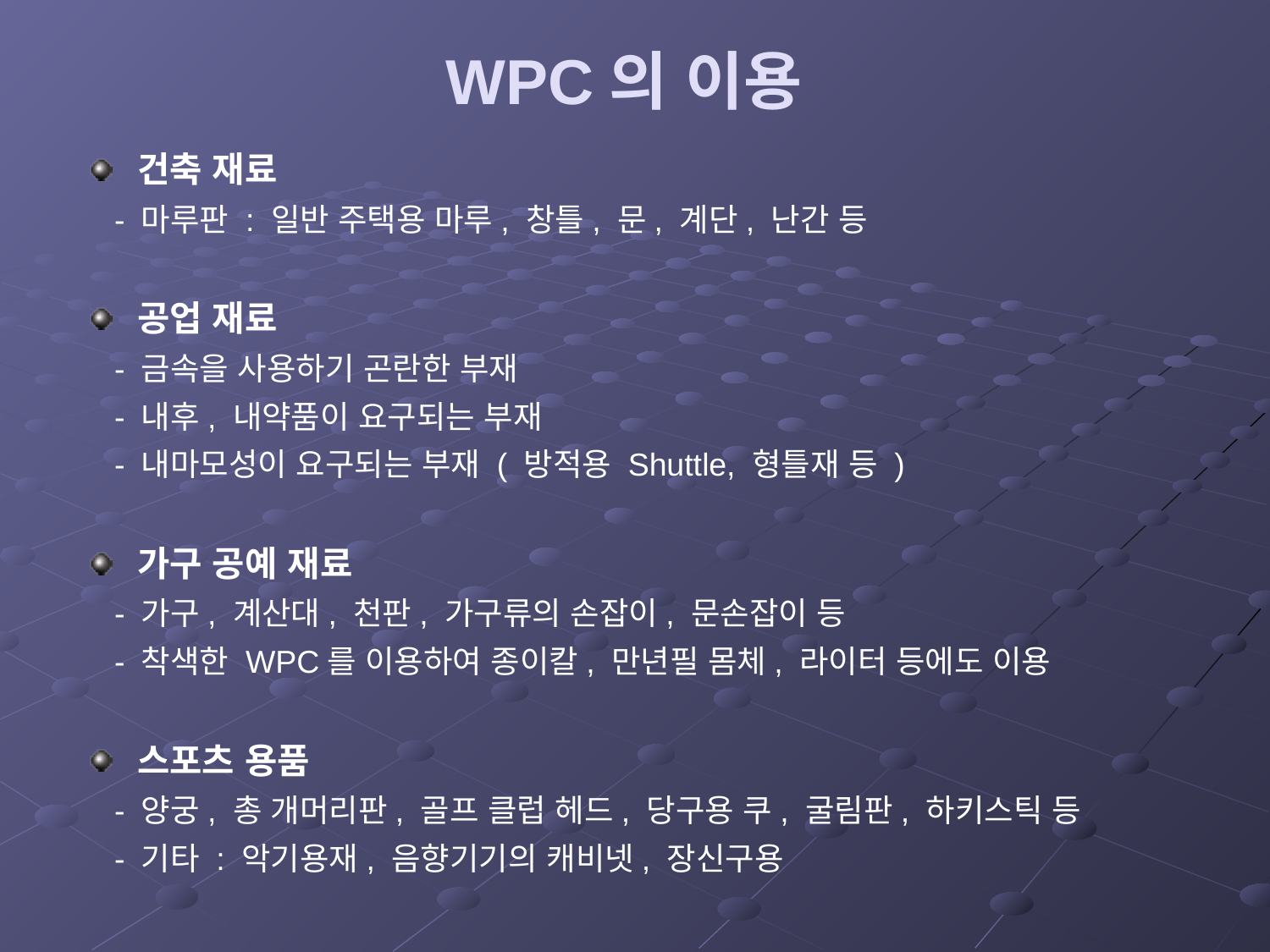

# WPC의 이용
건축 재료
   - 마루판 : 일반 주택용 마루, 창틀, 문, 계단, 난간 등

공업 재료
   - 금속을 사용하기 곤란한 부재
   - 내후, 내약품이 요구되는 부재
   - 내마모성이 요구되는 부재 ( 방적용 Shuttle, 형틀재 등 )

가구 공예 재료
   - 가구, 계산대, 천판, 가구류의 손잡이, 문손잡이 등
   - 착색한 WPC를 이용하여 종이칼, 만년필 몸체, 라이터 등에도 이용

스포츠 용품
   - 양궁, 총 개머리판, 골프 클럽 헤드, 당구용 쿠, 굴림판, 하키스틱 등
   - 기타 : 악기용재, 음향기기의 캐비넷, 장신구용